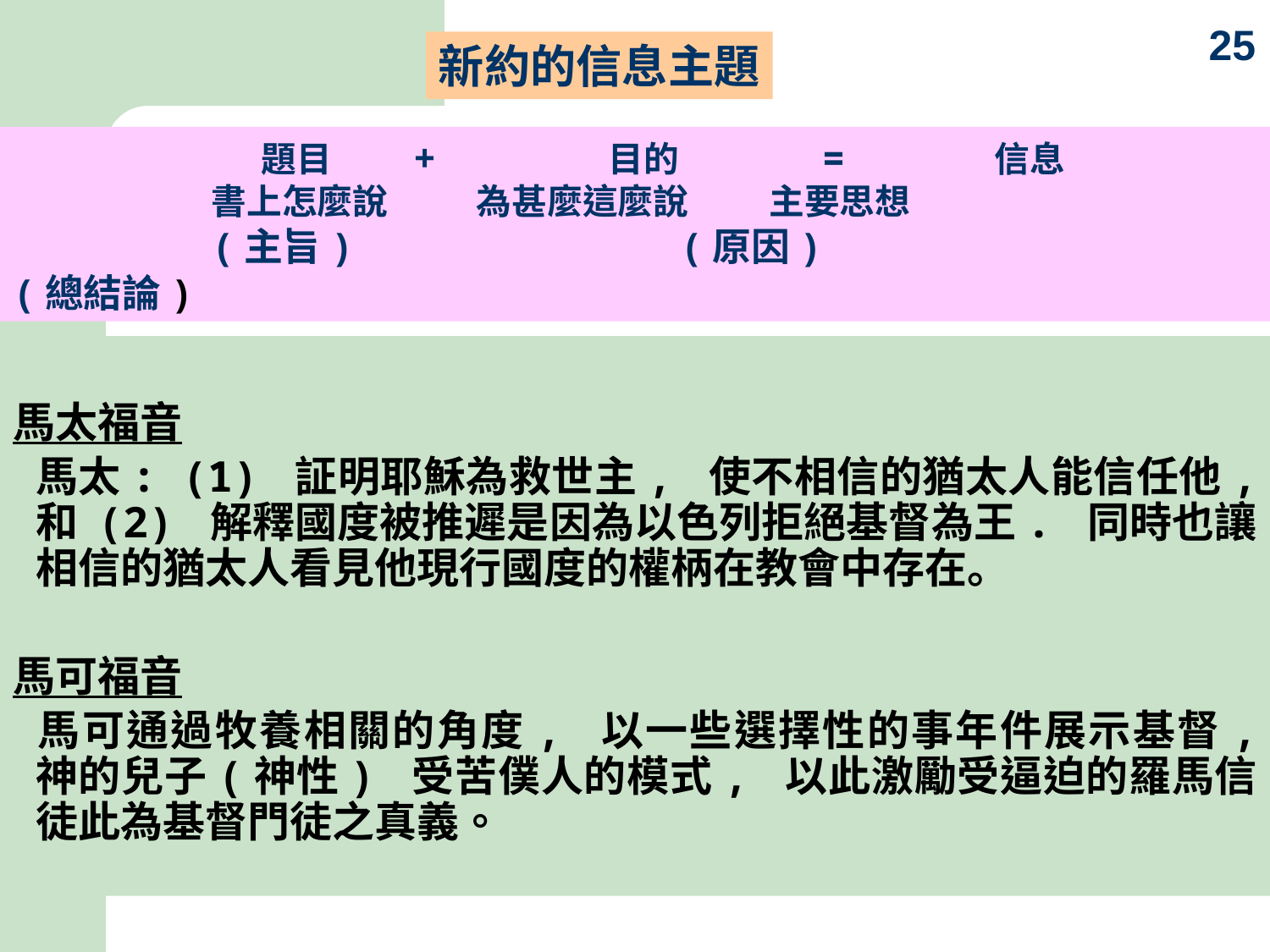

25
新約的信息主題
		題目         +       目的               =      信息
		書上怎麼說           為甚麼這麼說	          主要思想
 		(主旨)              	(原因)   	                (總結論)

馬太福音
	馬太: (1) 証明耶穌為救世主, 使不相信的猶太人能信任他, 和 (2) 解釋國度被推遲是因為以色列拒絕基督為王. 同時也讓相信的猶太人看見他現行國度的權柄在教會中存在。

馬可福音
	馬可通過牧養相關的角度, 以一些選擇性的事年件展示基督, 神的兒子(神性) 受苦僕人的模式, 以此激勵受逼迫的羅馬信徒此為基督門徒之真義。